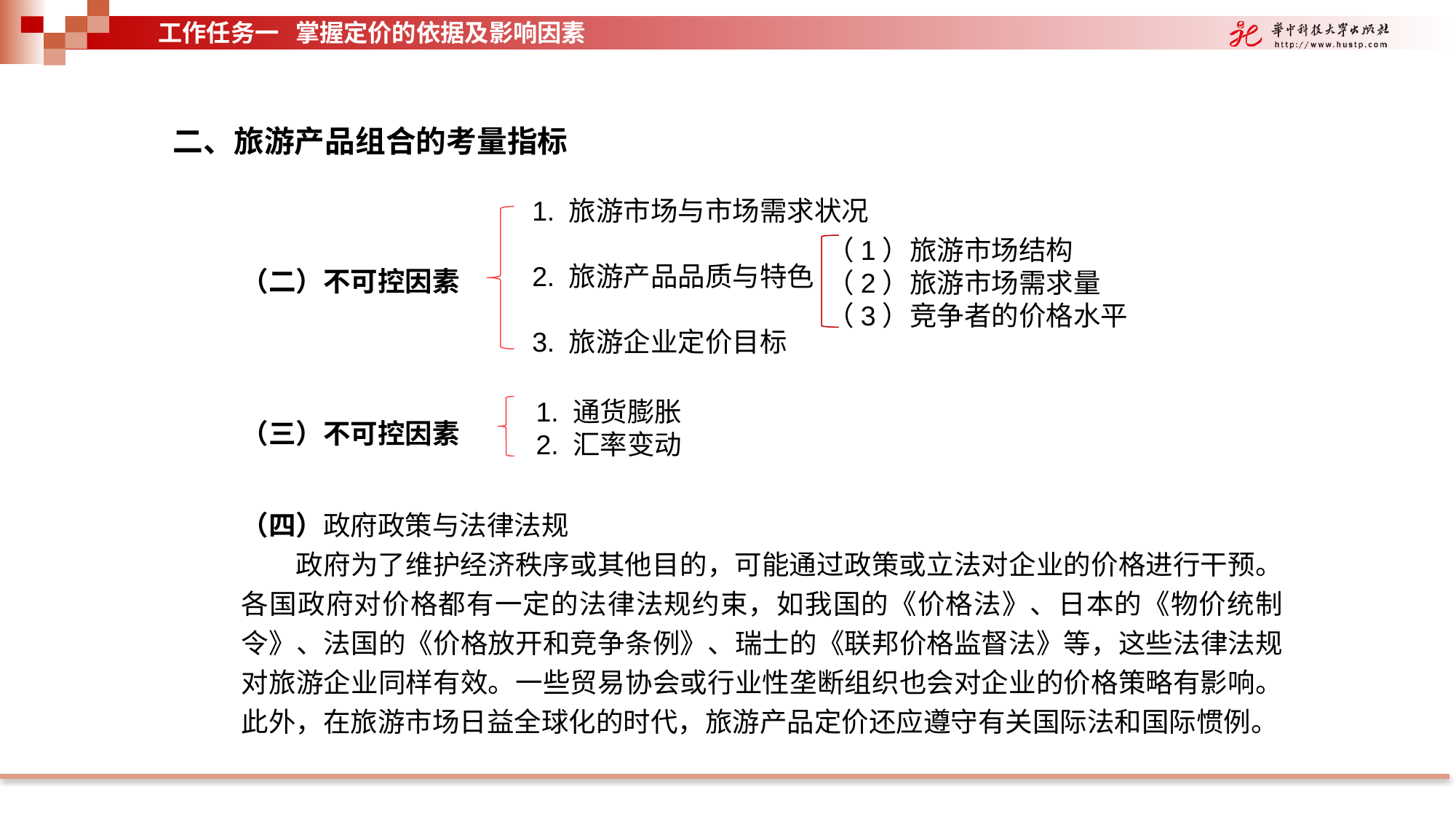

工作任务一   掌握定价的依据及影响因素
二、旅游产品组合的考量指标
1. 旅游市场与市场需求状况

2. 旅游产品品质与特色

3. 旅游企业定价目标

（1）旅游市场结构
（2）旅游市场需求量
（3）竞争者的价格水平

（二）不可控因素
1. 通货膨胀
2. 汇率变动

（三）不可控因素
（四）政府政策与法律法规
政府为了维护经济秩序或其他目的，可能通过政策或立法对企业的价格进行干预。各国政府对价格都有一定的法律法规约束，如我国的《价格法》、日本的《物价统制令》、法国的《价格放开和竞争条例》、瑞士的《联邦价格监督法》等，这些法律法规对旅游企业同样有效。一些贸易协会或行业性垄断组织也会对企业的价格策略有影响。此外，在旅游市场日益全球化的时代，旅游产品定价还应遵守有关国际法和国际惯例。